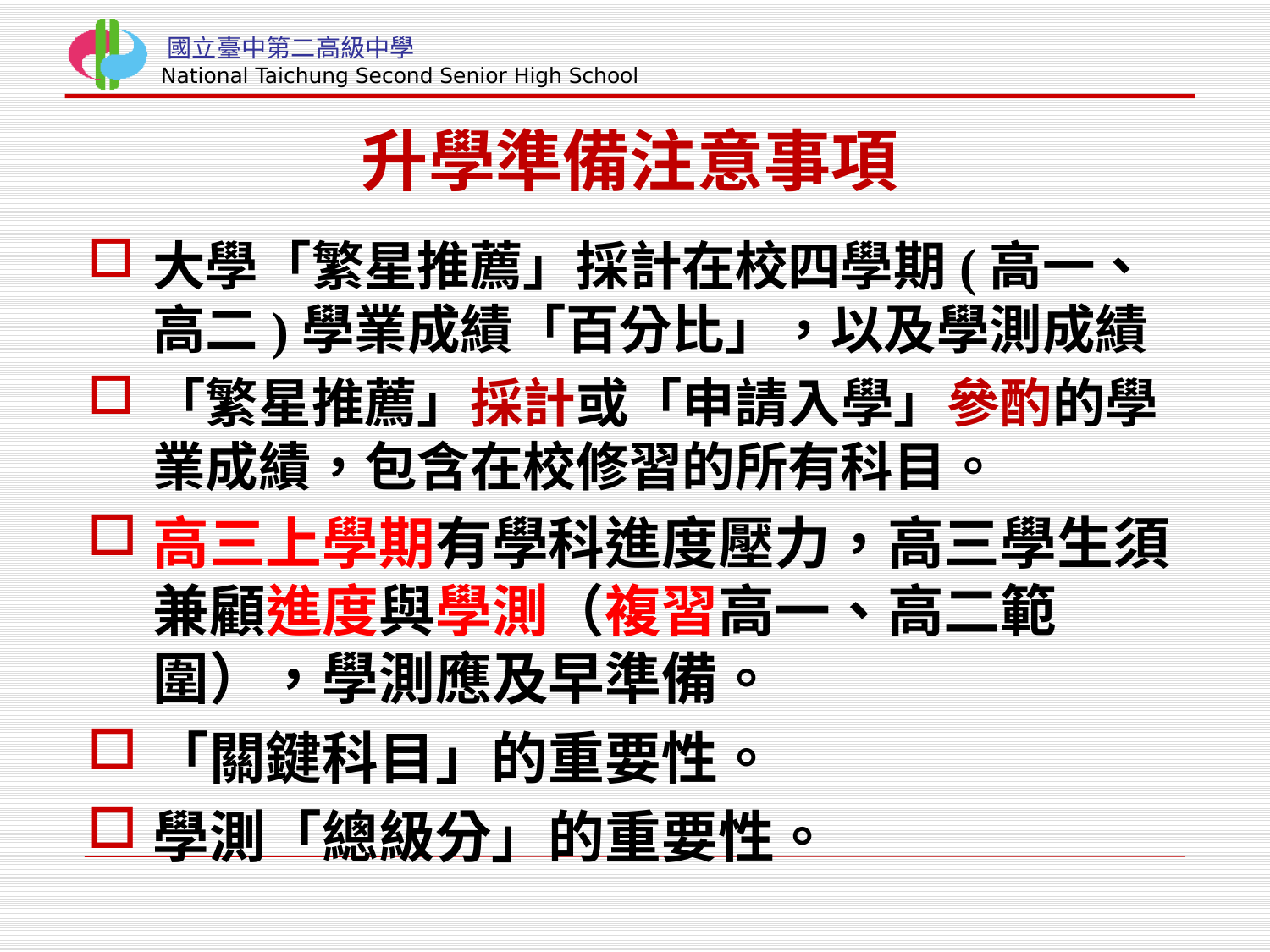

# 升學準備注意事項
大學「繁星推薦」採計在校四學期(高一、高二)學業成績「百分比」，以及學測成績
「繁星推薦」採計或「申請入學」參酌的學業成績，包含在校修習的所有科目。
高三上學期有學科進度壓力，高三學生須兼顧進度與學測（複習高一、高二範圍），學測應及早準備。
「關鍵科目」的重要性。
學測「總級分」的重要性。